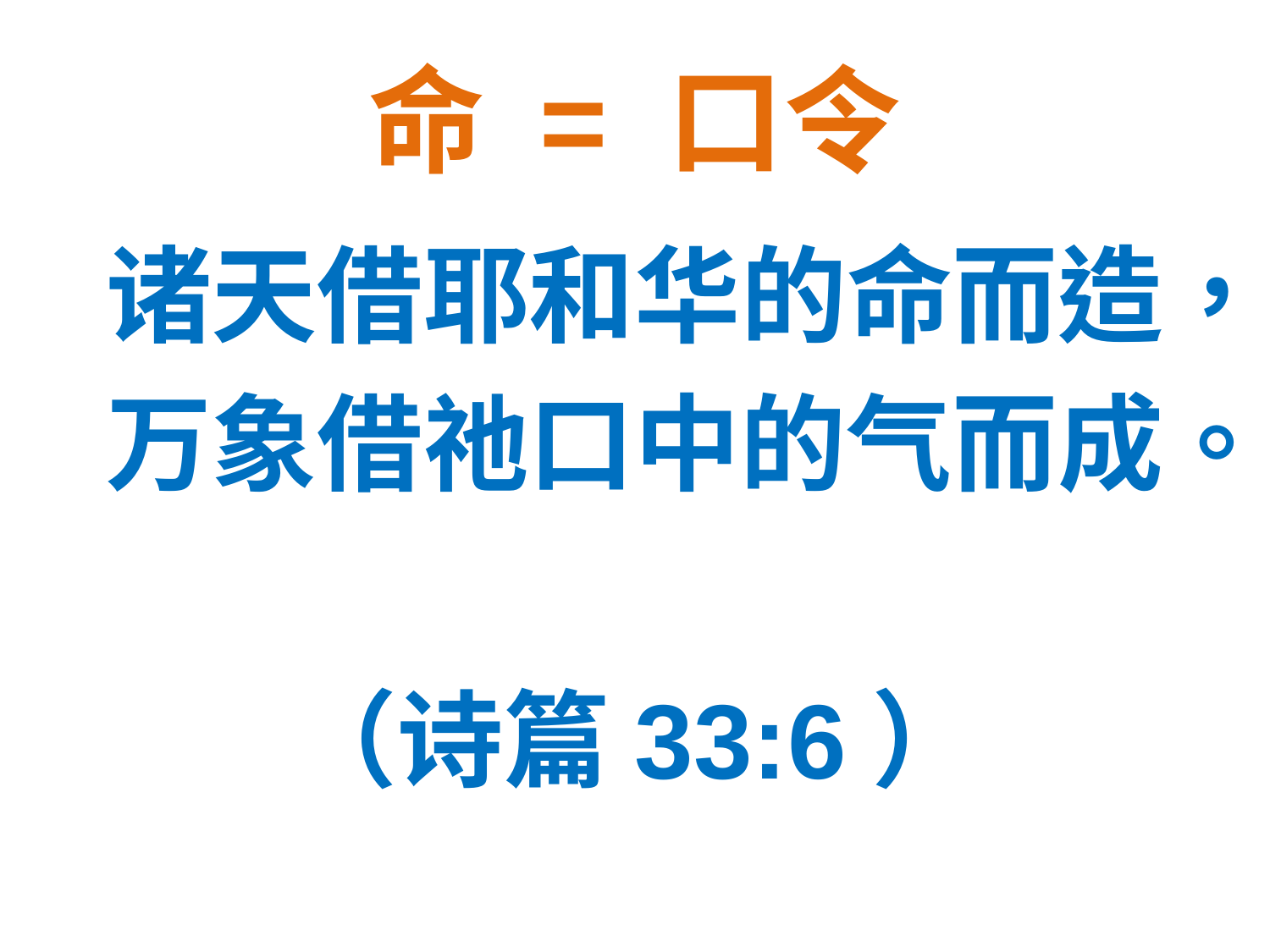

# 命 = 口令
诸天借耶和华的命而造，
万象借祂口中的气而成。

（诗篇33:6）